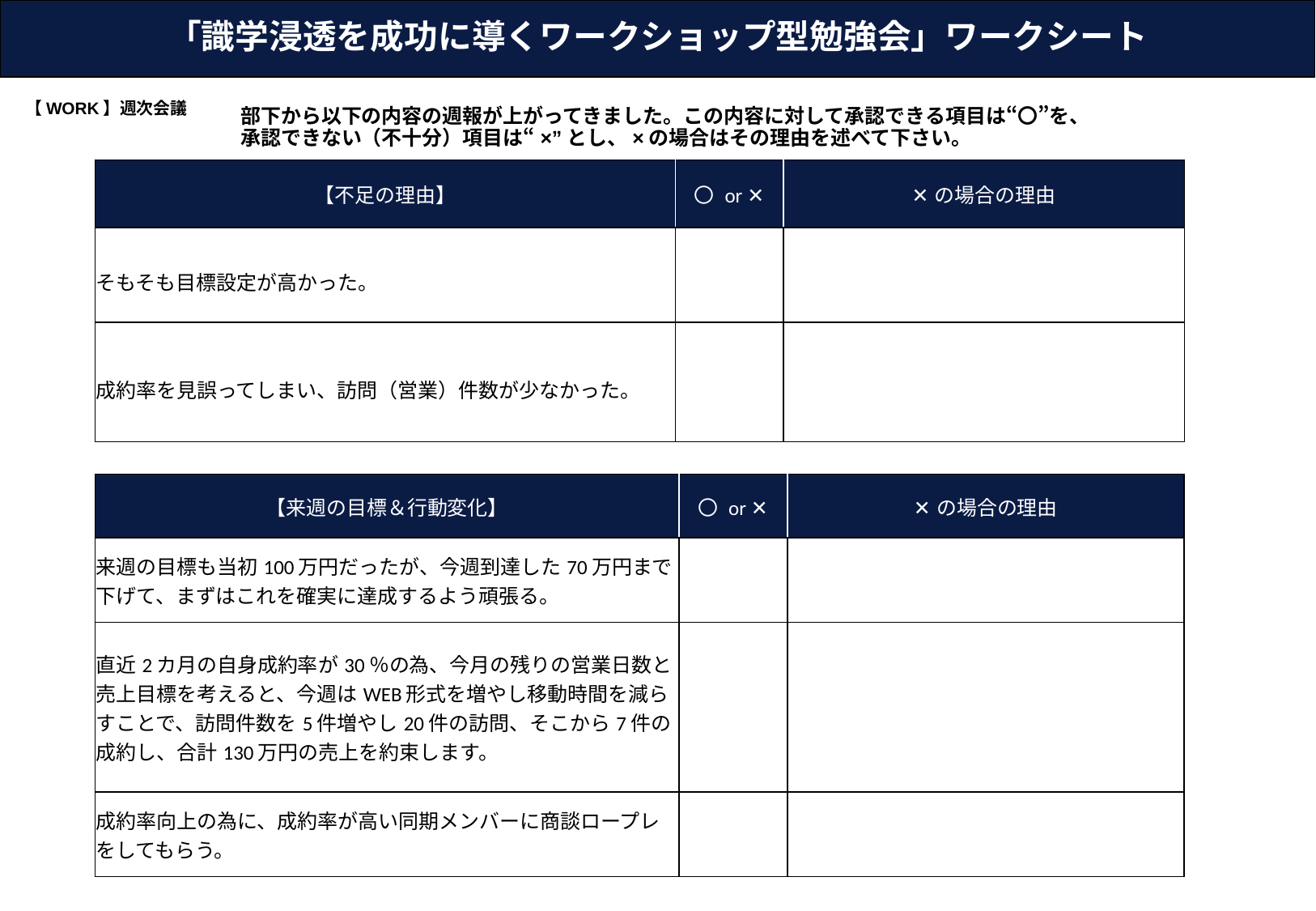

# 「識学浸透を成功に導くワークショップ型勉強会」ワークシート
【WORK】週次会議
部下から以下の内容の週報が上がってきました。この内容に対して承認できる項目は“〇”を、承認できない（不十分）項目は“×”とし、×の場合はその理由を述べて下さい。
| 【不足の理由】 | 〇 or ✕ | ✕の場合の理由 |
| --- | --- | --- |
| そもそも目標設定が高かった。 |  |  |
| 成約率を見誤ってしまい、訪問（営業）件数が少なかった。 |  |  |
| 【来週の目標＆行動変化】 | 〇 or ✕ | ✕の場合の理由 |
| --- | --- | --- |
| 来週の目標も当初100万円だったが、今週到達した70万円まで下げて、まずはこれを確実に達成するよう頑張る。 |  |  |
| 直近2カ月の自身成約率が30％の為、今月の残りの営業日数と売上目標を考えると、今週はWEB形式を増やし移動時間を減らすことで、訪問件数を5件増やし20件の訪問、そこから7件の成約し、合計130万円の売上を約束します。 |  |  |
| 成約率向上の為に、成約率が高い同期メンバーに商談ロープレをしてもらう。 |  |  |